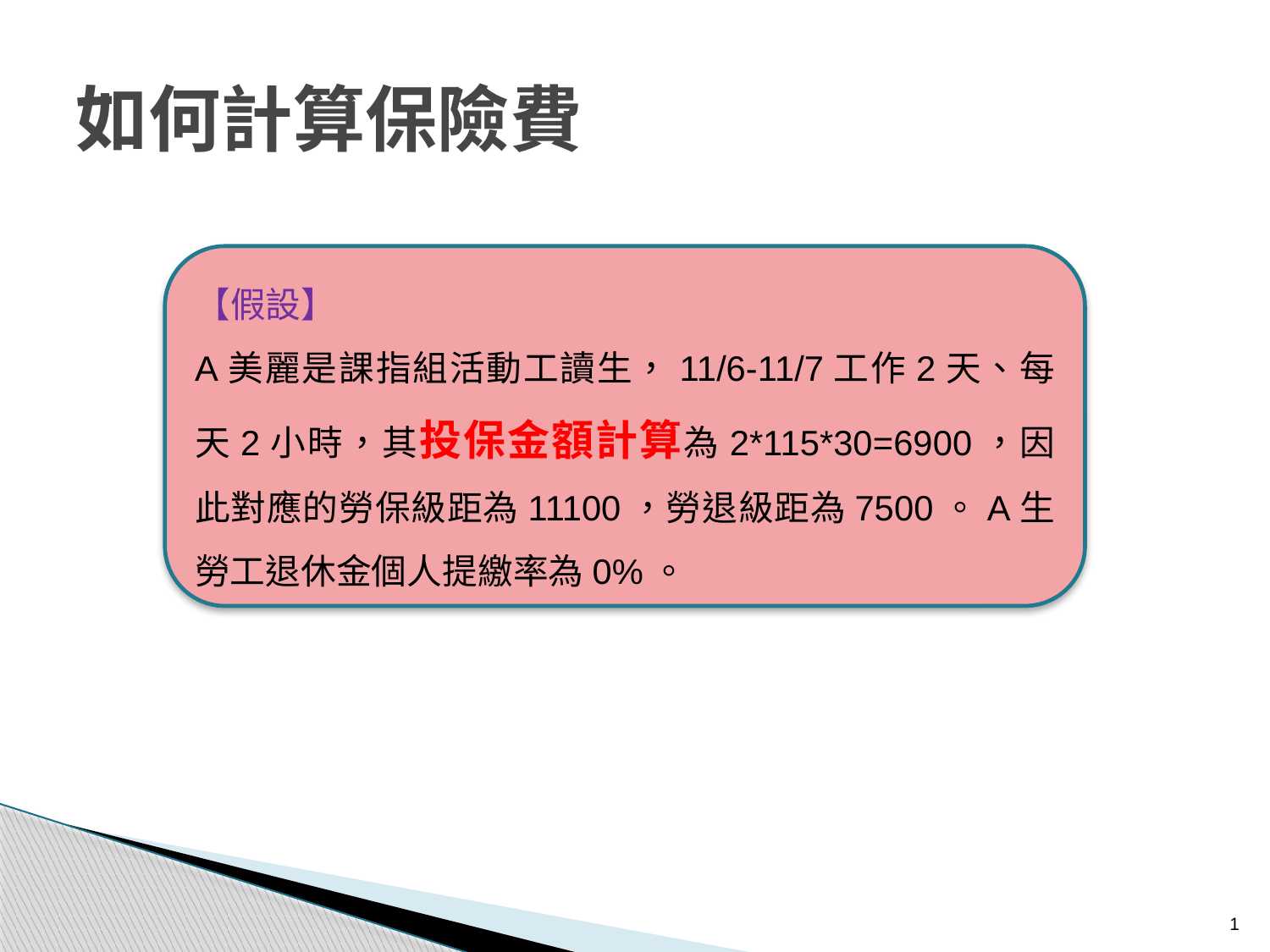

# 如何計算保險費
【假設】
A美麗是課指組活動工讀生，11/6-11/7工作2天、每天2小時，其投保金額計算為2*115*30=6900，因此對應的勞保級距為11100，勞退級距為7500。A生勞工退休金個人提繳率為0%。
1